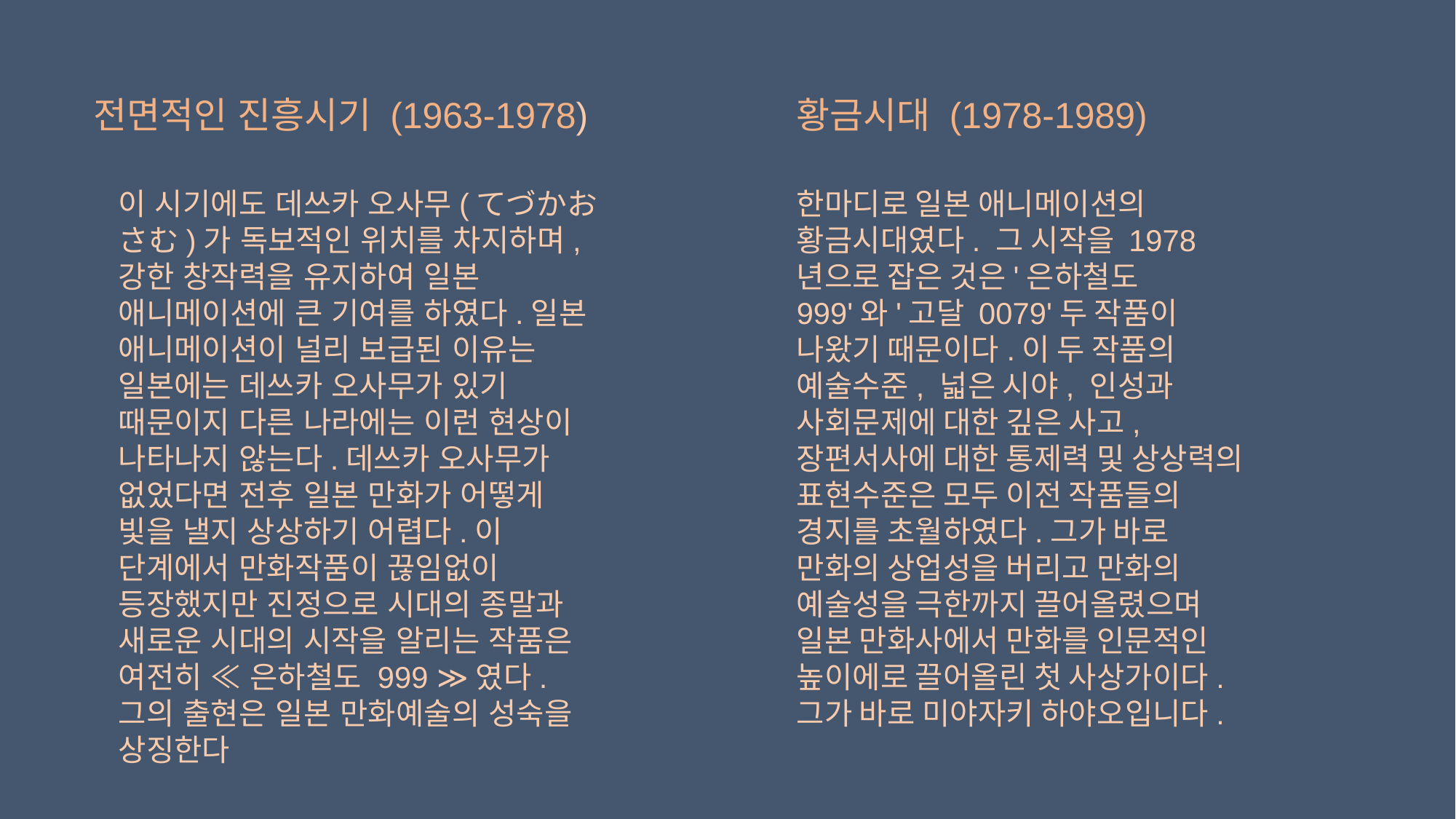

전면적인 진흥시기 (1963-1978)
황금시대 (1978-1989)

이 시기에도 데쓰카 오사무(てづかおさむ)가 독보적인 위치를 차지하며, 강한 창작력을 유지하여 일본 애니메이션에 큰 기여를 하였다.일본 애니메이션이 널리 보급된 이유는 일본에는 데쓰카 오사무가 있기 때문이지 다른 나라에는 이런 현상이 나타나지 않는다.데쓰카 오사무가 없었다면 전후 일본 만화가 어떻게 빛을 낼지 상상하기 어렵다.이 단계에서 만화작품이 끊임없이 등장했지만 진정으로 시대의 종말과 새로운 시대의 시작을 알리는 작품은 여전히 ≪ 은하철도 999 ≫였다. 그의 출현은 일본 만화예술의 성숙을 상징한다
한마디로 일본 애니메이션의 황금시대였다. 그 시작을 1978년으로 잡은 것은'은하철도 999'와'고달 0079'두 작품이 나왔기 때문이다.이 두 작품의 예술수준, 넓은 시야, 인성과 사회문제에 대한 깊은 사고, 장편서사에 대한 통제력 및 상상력의 표현수준은 모두 이전 작품들의 경지를 초월하였다.그가 바로 만화의 상업성을 버리고 만화의 예술성을 극한까지 끌어올렸으며 일본 만화사에서 만화를 인문적인 높이에로 끌어올린 첫 사상가이다.그가 바로 미야자키 하야오입니다.